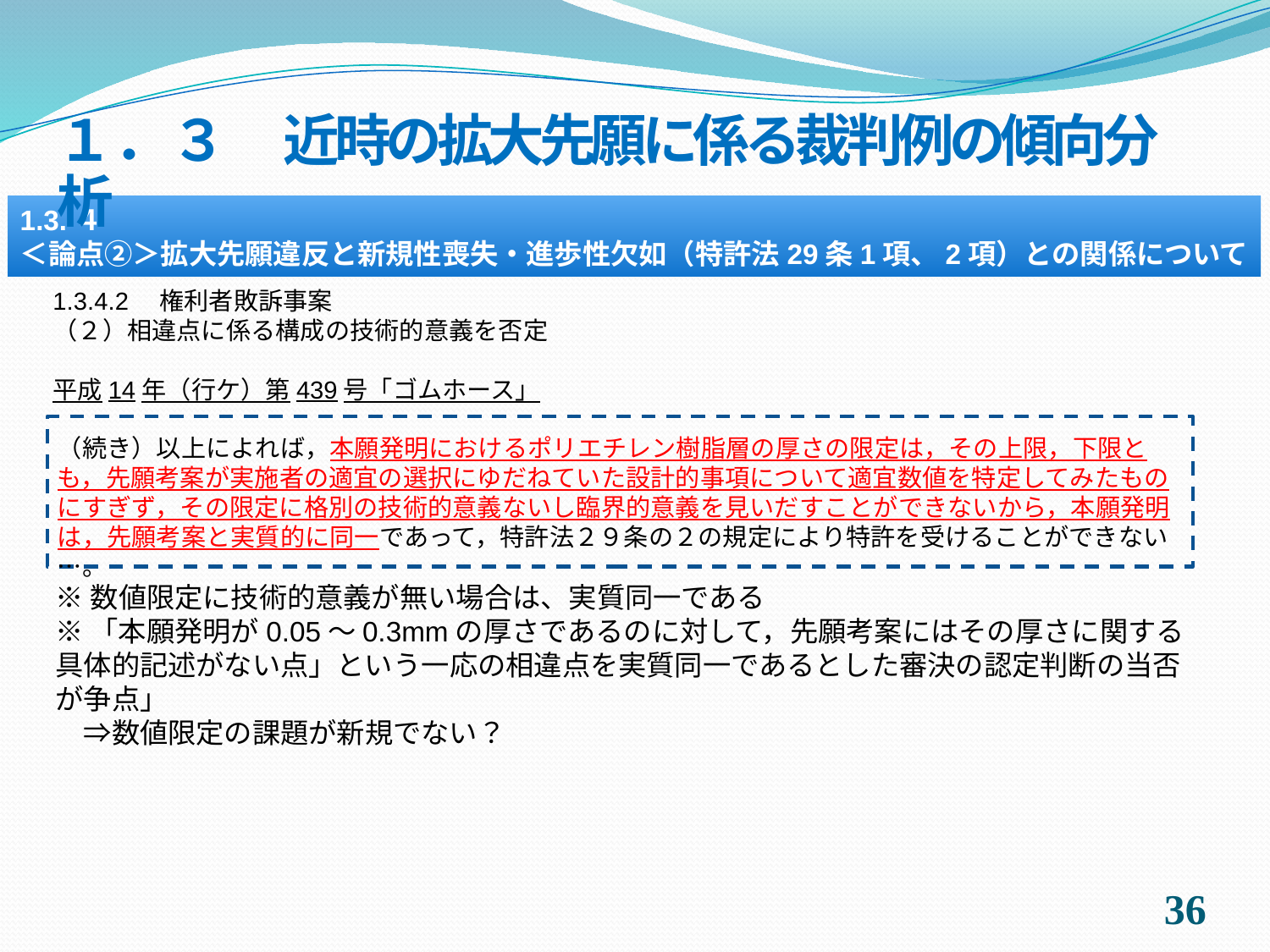

１．３　近時の拡大先願に係る裁判例の傾向分析
1.3.４
＜論点②＞拡大先願違反と新規性喪失・進歩性欠如（特許法29条1項、2項）との関係について
1.3.4.2　権利者敗訴事案
（２）相違点に係る構成の技術的意義を否定

平成14年（行ケ）第439号「ゴムホース」

（続き）以上によれば，本願発明におけるポリエチレン樹脂層の厚さの限定は，その上限，下限とも，先願考案が実施者の適宜の選択にゆだねていた設計的事項について適宜数値を特定してみたものにすぎず，その限定に格別の技術的意義ないし臨界的意義を見いだすことができないから，本願発明は，先願考案と実質的に同一であって，特許法２９条の２の規定により特許を受けることができない…。
※数値限定に技術的意義が無い場合は、実質同一である
※「本願発明が0.05～0.3mmの厚さであるのに対して，先願考案にはその厚さに関する具体的記述がない点」という一応の相違点を実質同一であるとした審決の認定判断の当否が争点」
　⇒数値限定の課題が新規でない？
36